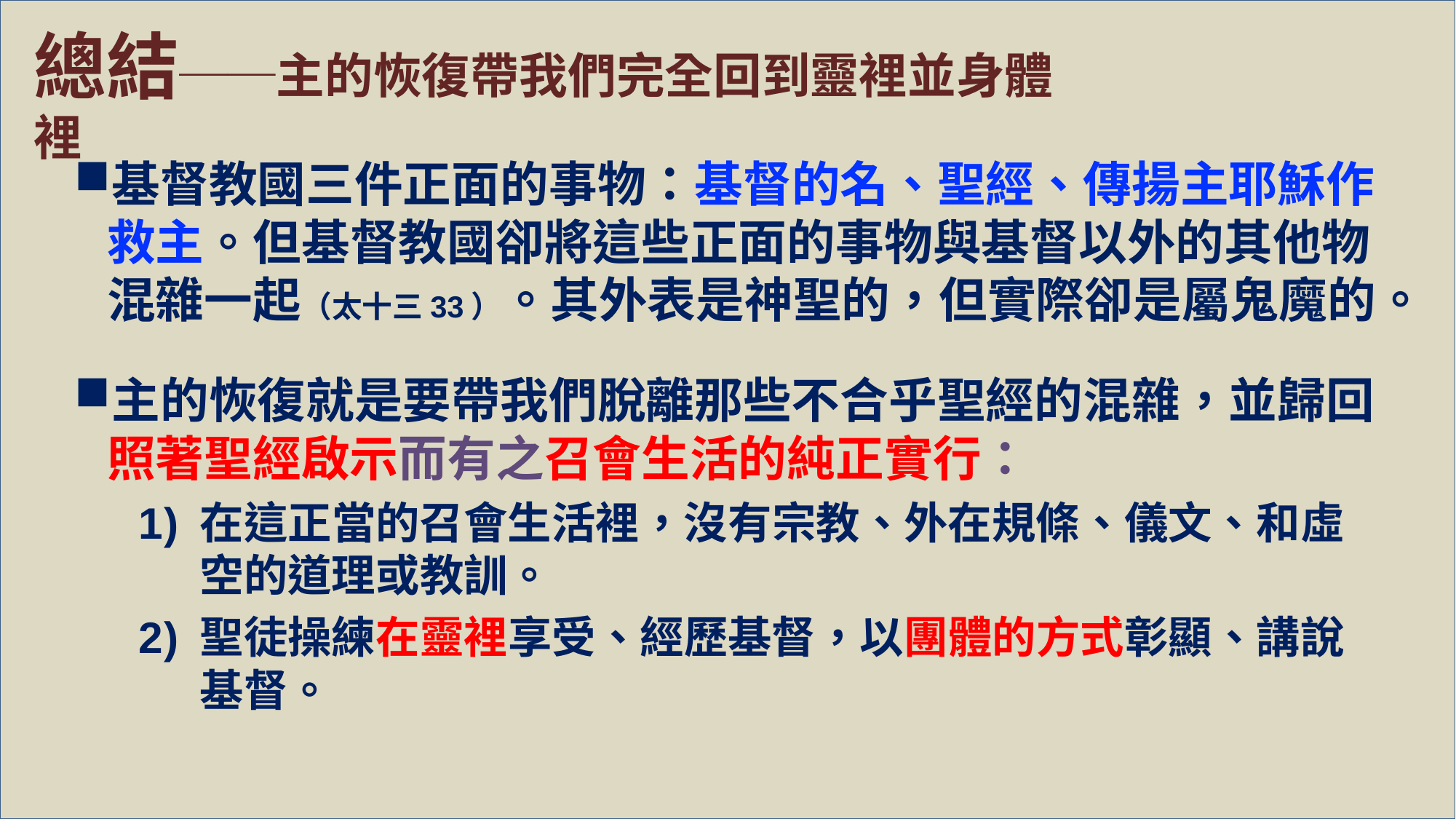

總結──主的恢復帶我們完全回到靈裡並身體裡

3
基督教國三件正面的事物：基督的名、聖經、傳揚主耶穌作救主。但基督教國卻將這些正面的事物與基督以外的其他物混雜一起（太十三33）。其外表是神聖的，但實際卻是屬鬼魔的。

主的恢復就是要帶我們脫離那些不合乎聖經的混雜，並歸回照著聖經啟示而有之召會生活的純正實行：
在這正當的召會生活裡，沒有宗教、外在規條、儀文、和虛空的道理或教訓。
聖徒操練在靈裡享受、經歷基督，以團體的方式彰顯、講說基督。